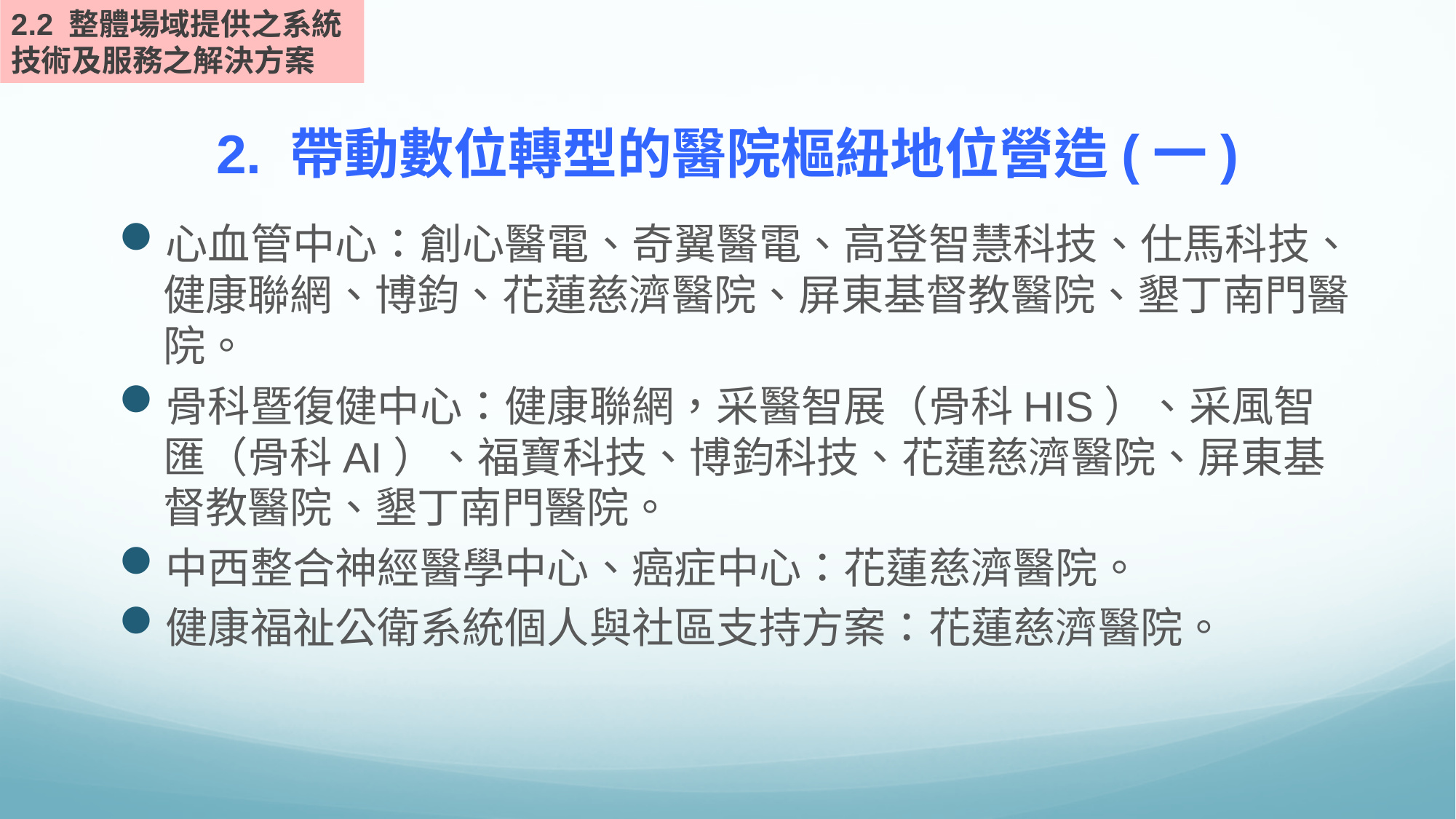

2.2 整體場域提供之系統技術及服務之解決方案
# 2. 帶動數位轉型的醫院樞紐地位營造(一)
心血管中心：創心醫電、奇翼醫電、高登智慧科技、仕馬科技、健康聯網、博鈞、花蓮慈濟醫院、屏東基督教醫院、墾丁南門醫院。
骨科暨復健中心：健康聯網，采醫智展（骨科HIS）、采風智匯（骨科AI）、福寶科技、博鈞科技、花蓮慈濟醫院、屏東基督教醫院、墾丁南門醫院。
中西整合神經醫學中心、癌症中心：花蓮慈濟醫院。
健康福祉公衛系統個人與社區支持方案：花蓮慈濟醫院。